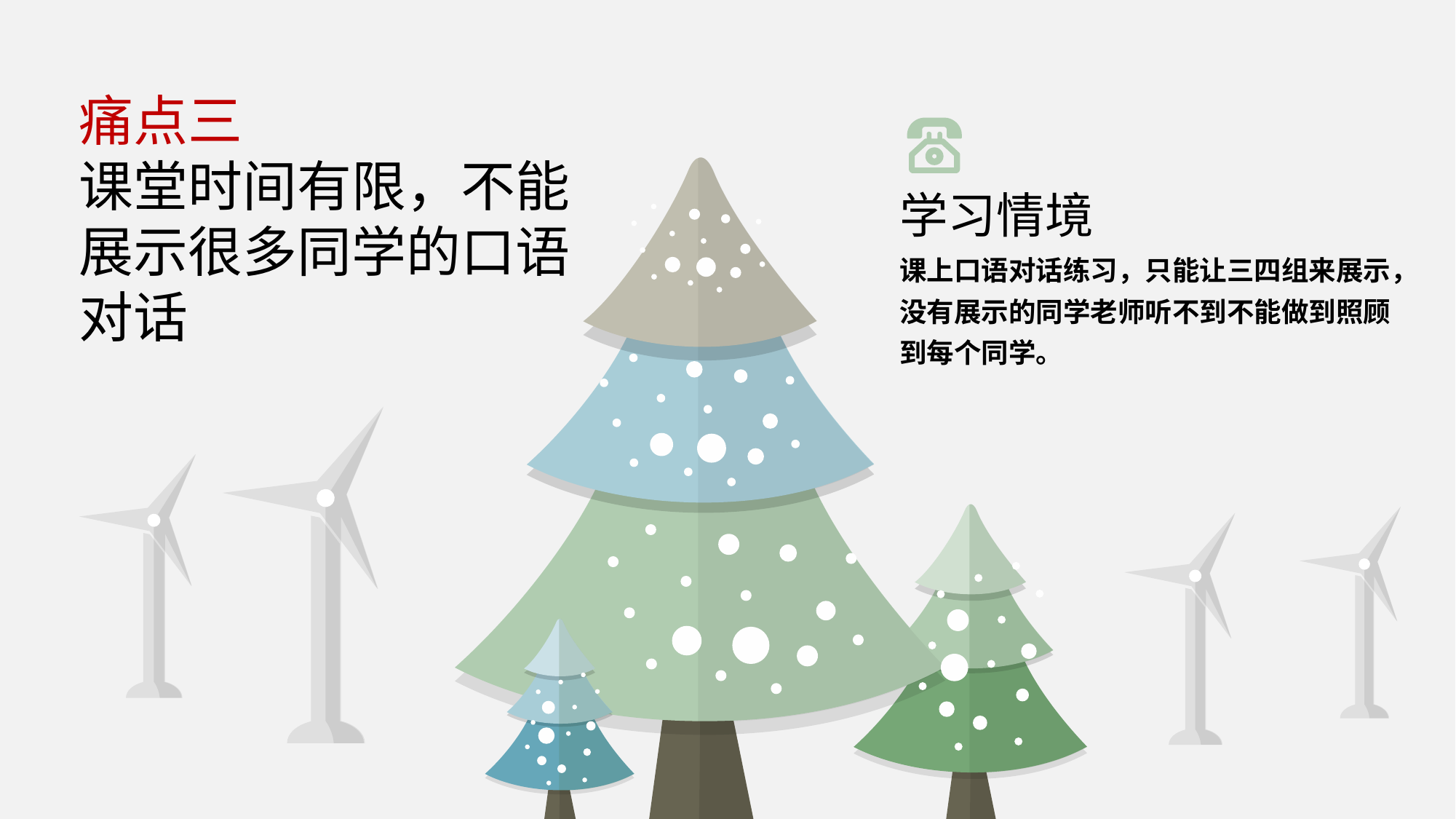

痛点三
课堂时间有限，不能展示很多同学的口语对话

学习情境
课上口语对话练习，只能让三四组来展示，没有展示的同学老师听不到不能做到照顾到每个同学。